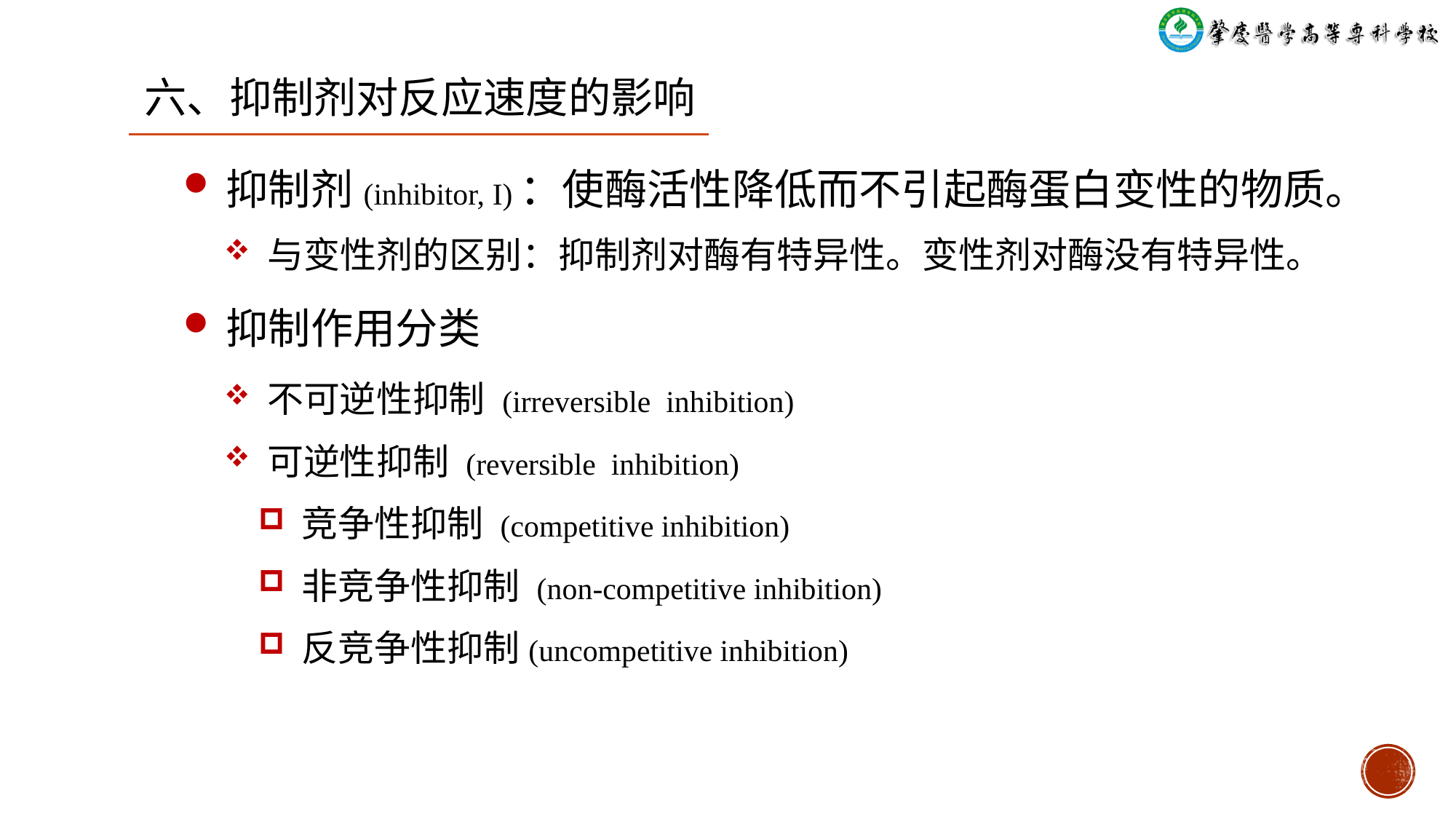

六、抑制剂对反应速度的影响
抑制剂(inhibitor, I)：使酶活性降低而不引起酶蛋白变性的物质。
与变性剂的区别：抑制剂对酶有特异性。变性剂对酶没有特异性。
抑制作用分类
不可逆性抑制 (irreversible  inhibition)
可逆性抑制 (reversible  inhibition)
竞争性抑制 (competitive inhibition)
非竞争性抑制 (non-competitive inhibition)
反竞争性抑制(uncompetitive inhibition)